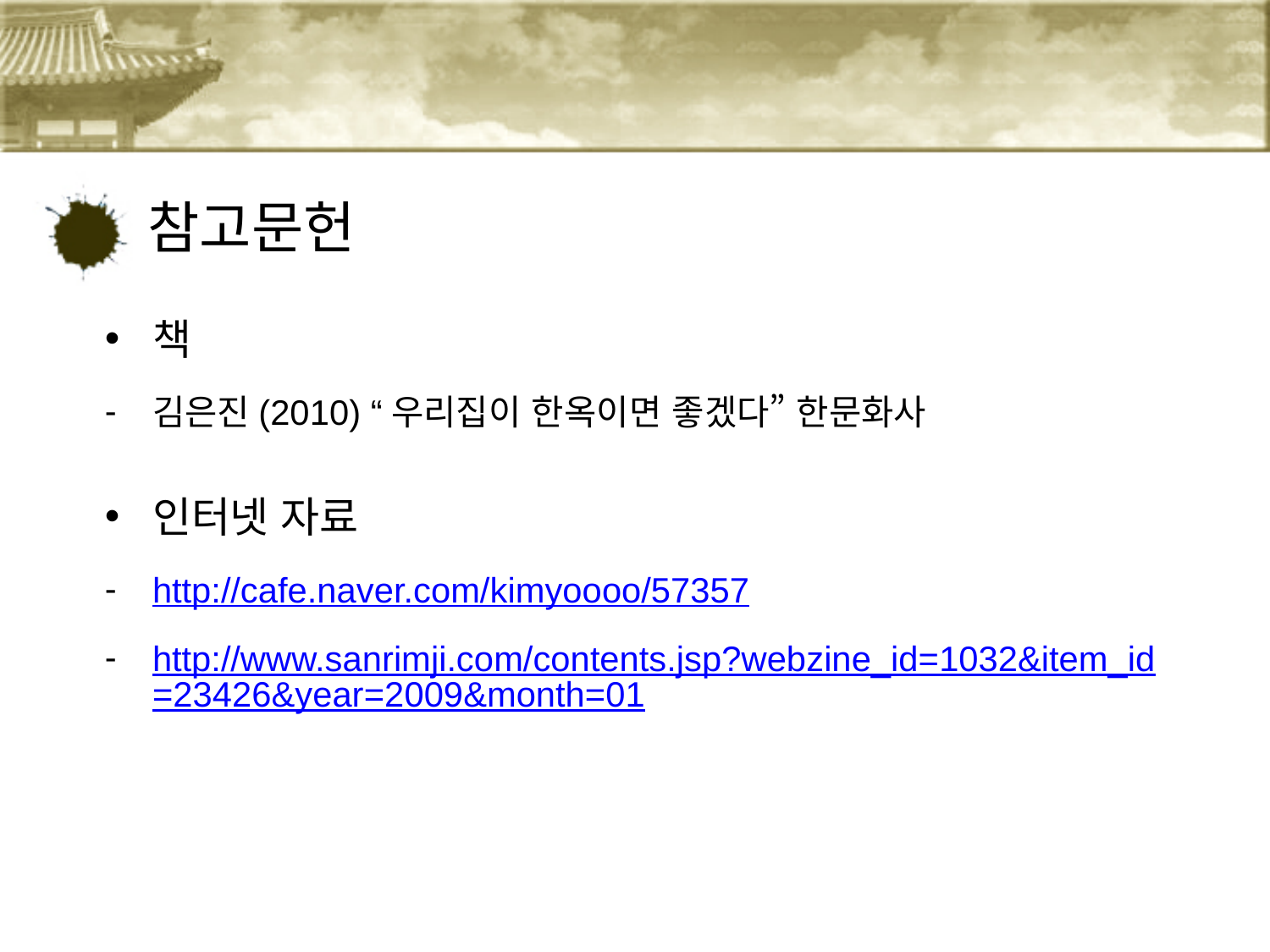

# 참고문헌
책

김은진(2010) “우리집이 한옥이면 좋겠다” 한문화사

인터넷 자료

http://cafe.naver.com/kimyoooo/57357

http://www.sanrimji.com/contents.jsp?webzine_id=1032&item_id=23426&year=2009&month=01